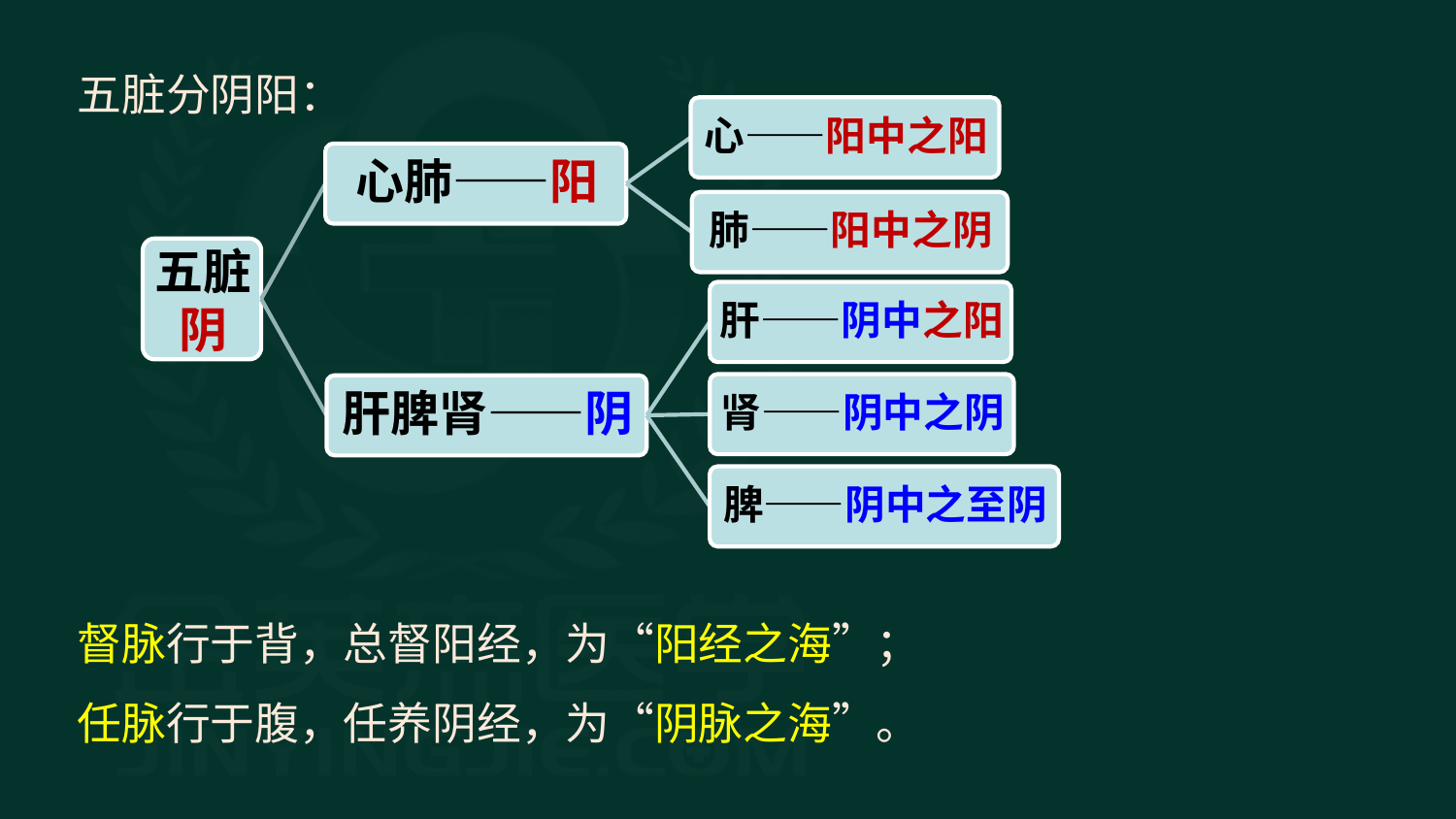

五脏分阴阳：

督脉行于背，总督阳经，为“阳经之海”；
任脉行于腹，任养阴经，为“阴脉之海”。
五脏
阴

心肺——阳

心——阳中之阳

肺——阳中之阴

肝脾肾——阴

肝——阴中之阳

肾——阴中之阴

脾——阴中之至阴